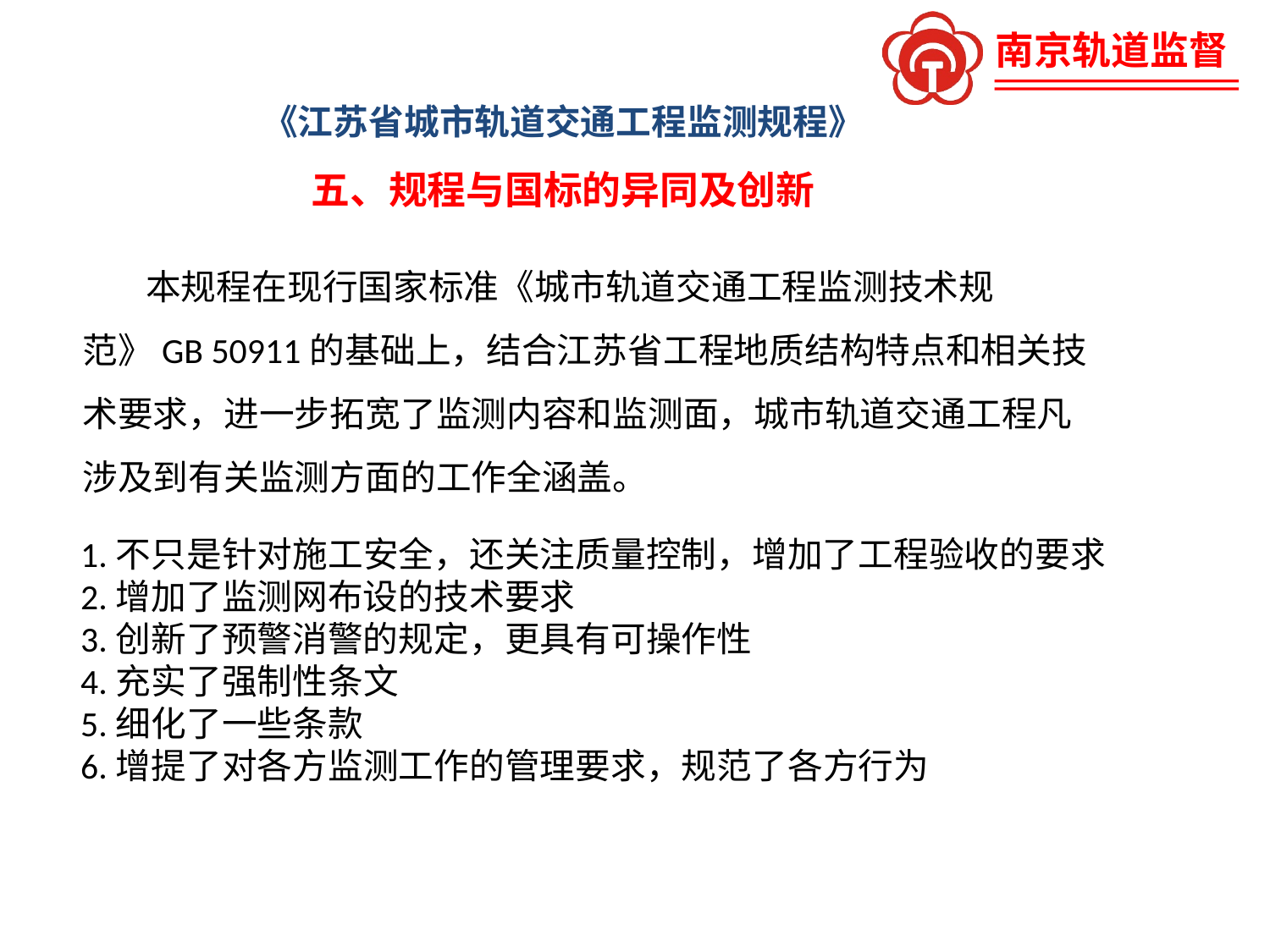

《江苏省城市轨道交通工程监测规程》
五、规程与国标的异同及创新
       本规程在现行国家标准《城市轨道交通工程监测技术规范》GB 50911的基础上，结合江苏省工程地质结构特点和相关技术要求，进一步拓宽了监测内容和监测面，城市轨道交通工程凡涉及到有关监测方面的工作全涵盖。

1.不只是针对施工安全，还关注质量控制，增加了工程验收的要求
2.增加了监测网布设的技术要求
3.创新了预警消警的规定，更具有可操作性
4.充实了强制性条文
5.细化了一些条款
6.增提了对各方监测工作的管理要求，规范了各方行为